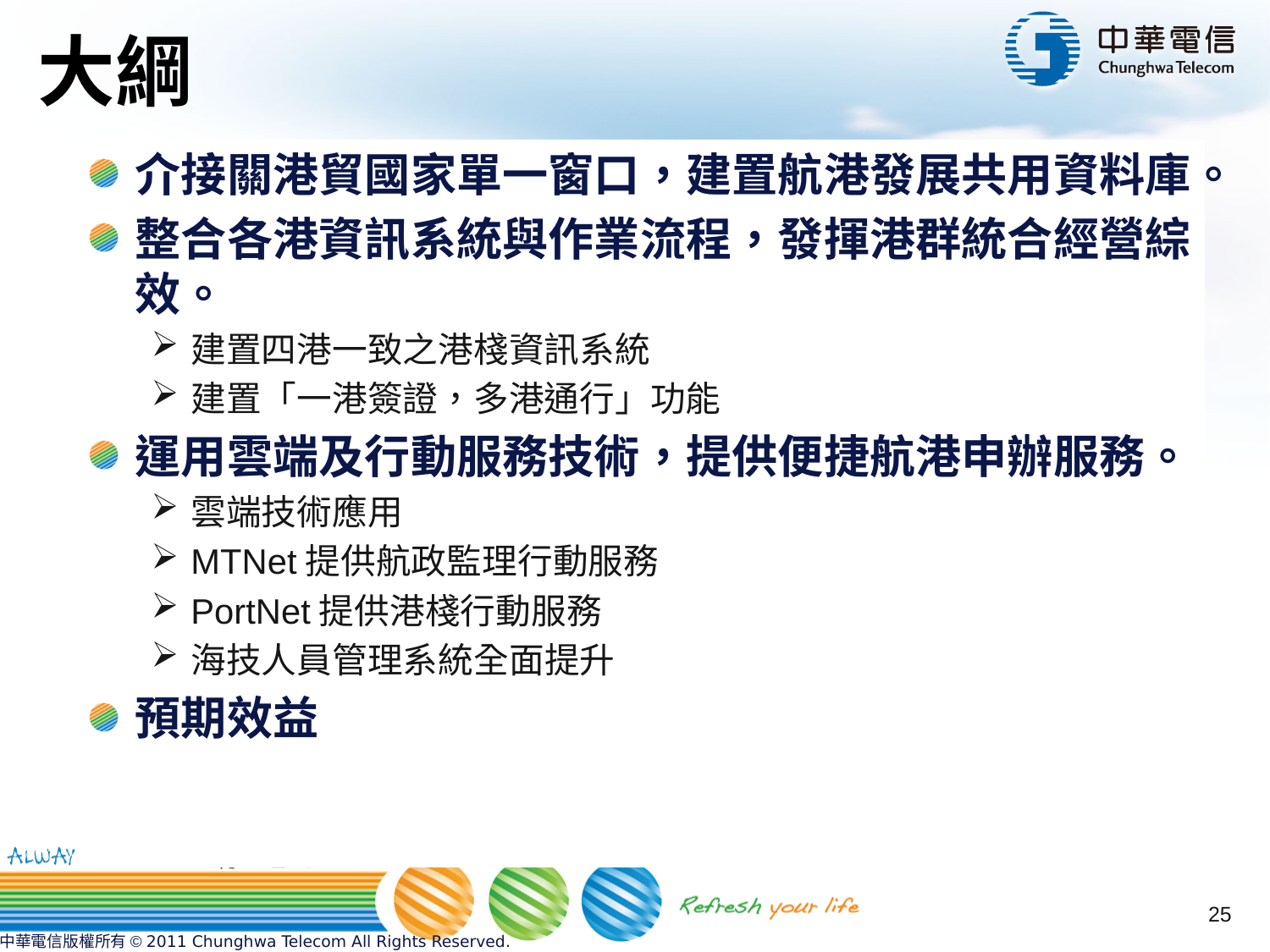

# 大綱
介接關港貿國家單一窗口，建置航港發展共用資料庫。
整合各港資訊系統與作業流程，發揮港群統合經營綜效。
建置四港一致之港棧資訊系統
建置「一港簽證，多港通行」功能
運用雲端及行動服務技術，提供便捷航港申辦服務。
雲端技術應用
MTNet提供航政監理行動服務
PortNet提供港棧行動服務
海技人員管理系統全面提升
預期效益